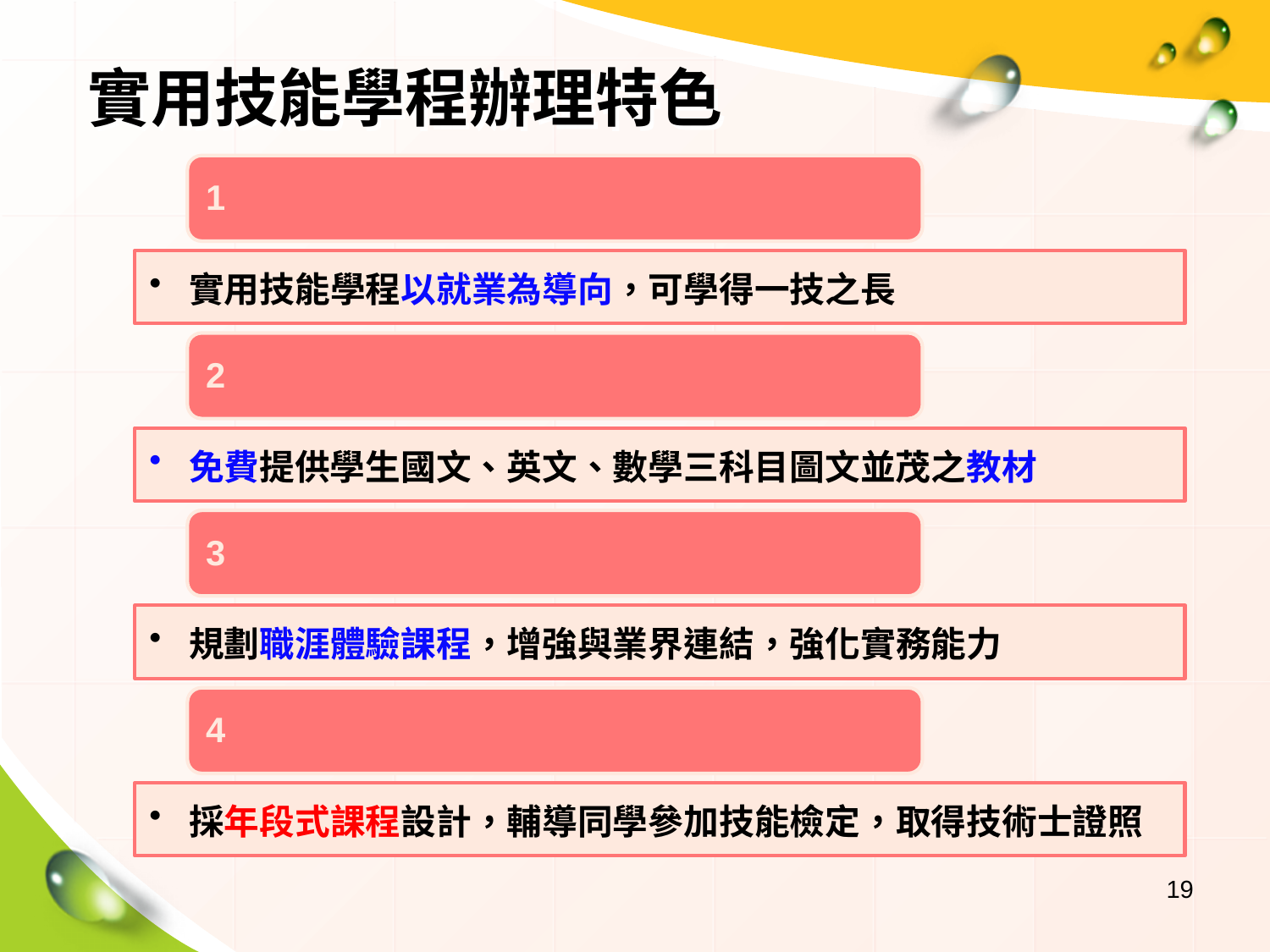

# 實用技能學程辦理特色
1
2
實用技能學程以就業為導向，可學得一技之長
免費提供學生國文、英文、數學三科目圖文並茂之教材
規劃職涯體驗課程，增強與業界連結，強化實務能力
3
4
採年段式課程設計，輔導同學參加技能檢定，取得技術士證照
19